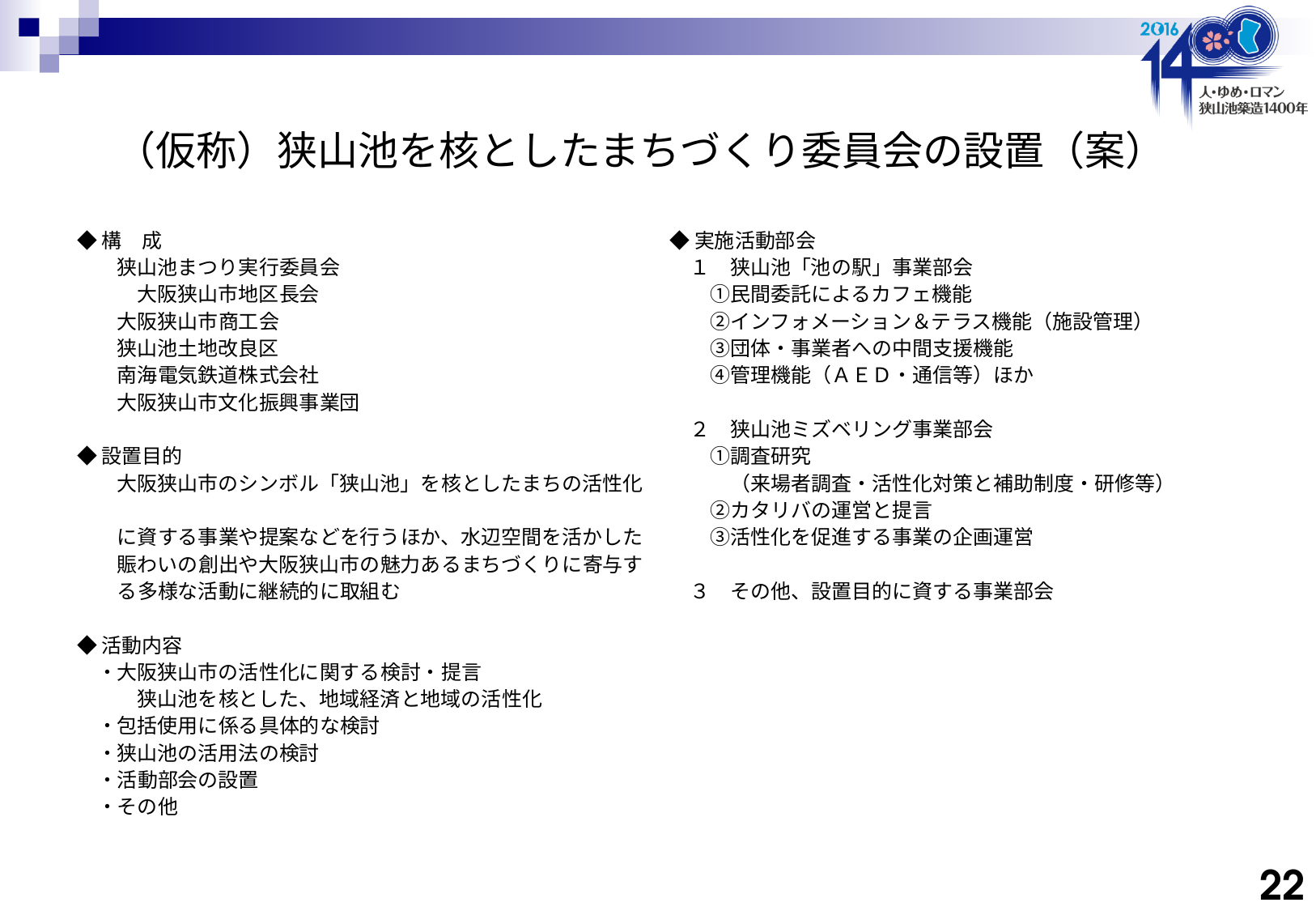

# （仮称）狭山池を核としたまちづくり委員会の設置（案）
◆構　成
　　狭山池まつり実行委員会
　　　大阪狭山市地区長会
　　大阪狭山市商工会
　　狭山池土地改良区
　　南海電気鉄道株式会社
　　大阪狭山市文化振興事業団

◆設置目的
　　大阪狭山市のシンボル「狭山池」を核としたまちの活性化
　　に資する事業や提案などを行うほか、水辺空間を活かした
　　賑わいの創出や大阪狭山市の魅力あるまちづくりに寄与す
　　る多様な活動に継続的に取組む

◆活動内容
　・大阪狭山市の活性化に関する検討・提言
　　　狭山池を核とした、地域経済と地域の活性化
　・包括使用に係る具体的な検討
　・狭山池の活用法の検討
　・活動部会の設置
　・その他
◆実施活動部会
　１　狭山池「池の駅」事業部会
　　①民間委託によるカフェ機能
　　②インフォメーション＆テラス機能（施設管理）
　　③団体・事業者への中間支援機能
　　④管理機能（ＡＥＤ・通信等）ほか

　２　狭山池ミズベリング事業部会
　　①調査研究
　　　（来場者調査・活性化対策と補助制度・研修等）
　　②カタリバの運営と提言
　　③活性化を促進する事業の企画運営

　３　その他、設置目的に資する事業部会
22